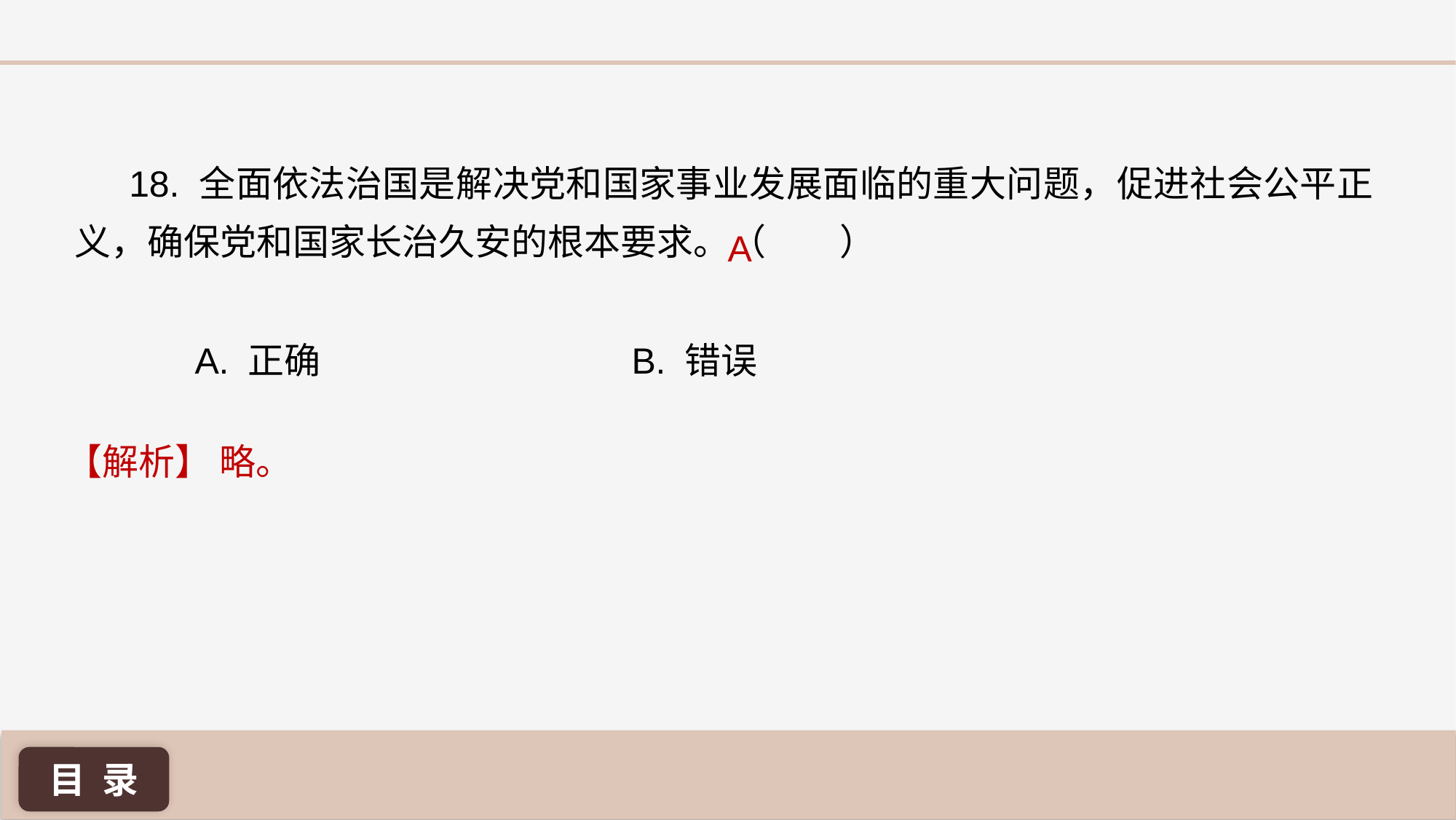

18. 全面依法治国是解决党和国家事业发展面临的重大问题，促进社会公平正义，确保党和国家长治久安的根本要求。（         ）
A
A. 正确 			B. 错误
【解析】 略。